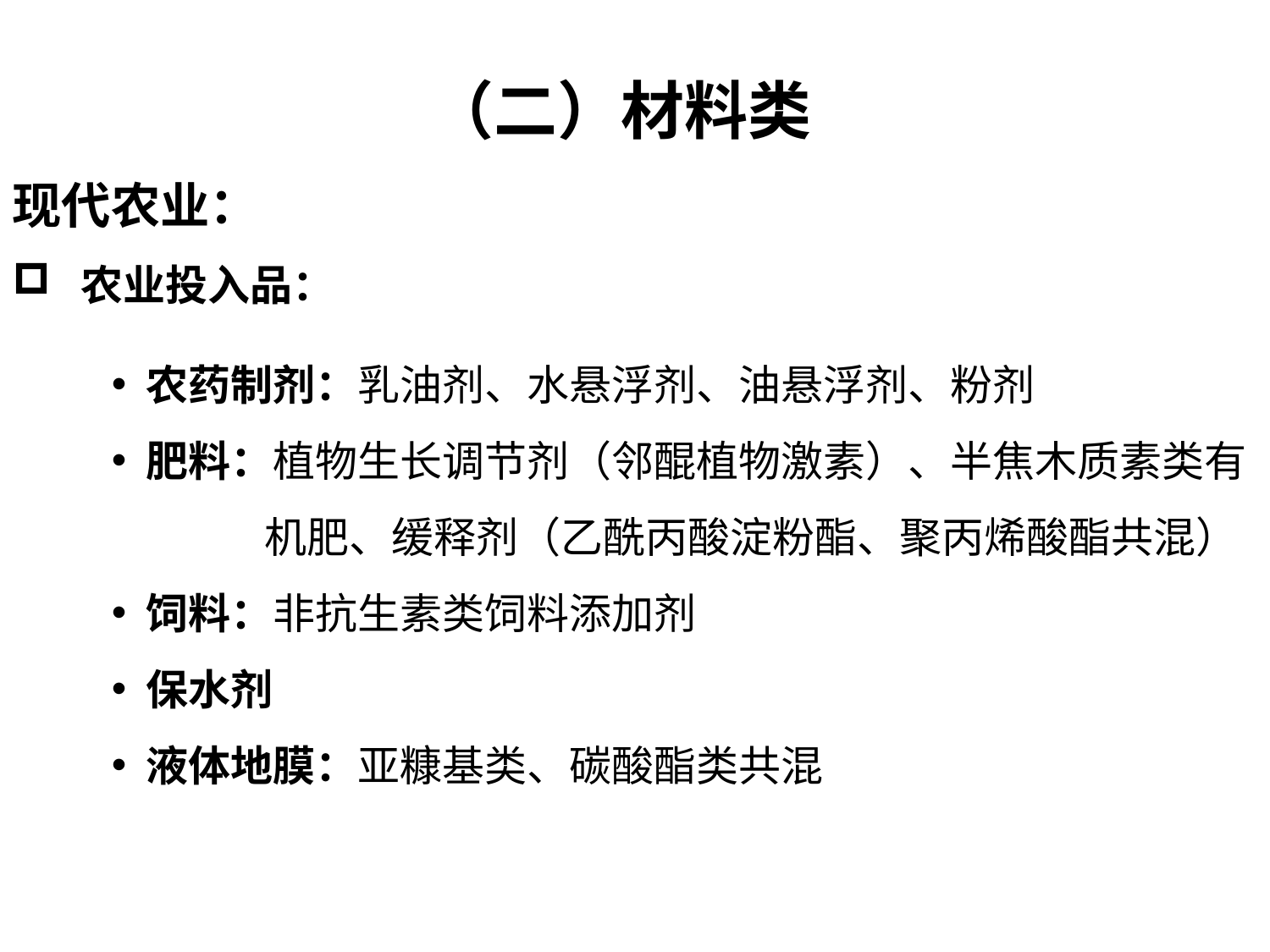

# （二）材料类

现代农业：
  农业投入品：

 农药制剂：乳油剂、水悬浮剂、油悬浮剂、粉剂
 肥料：植物生长调节剂（邻醌植物激素）、半焦木质素类有
               机肥、缓释剂（乙酰丙酸淀粉酯、聚丙烯酸酯共混）
 饲料：非抗生素类饲料添加剂
 保水剂
 液体地膜：亚糠基类、碳酸酯类共混